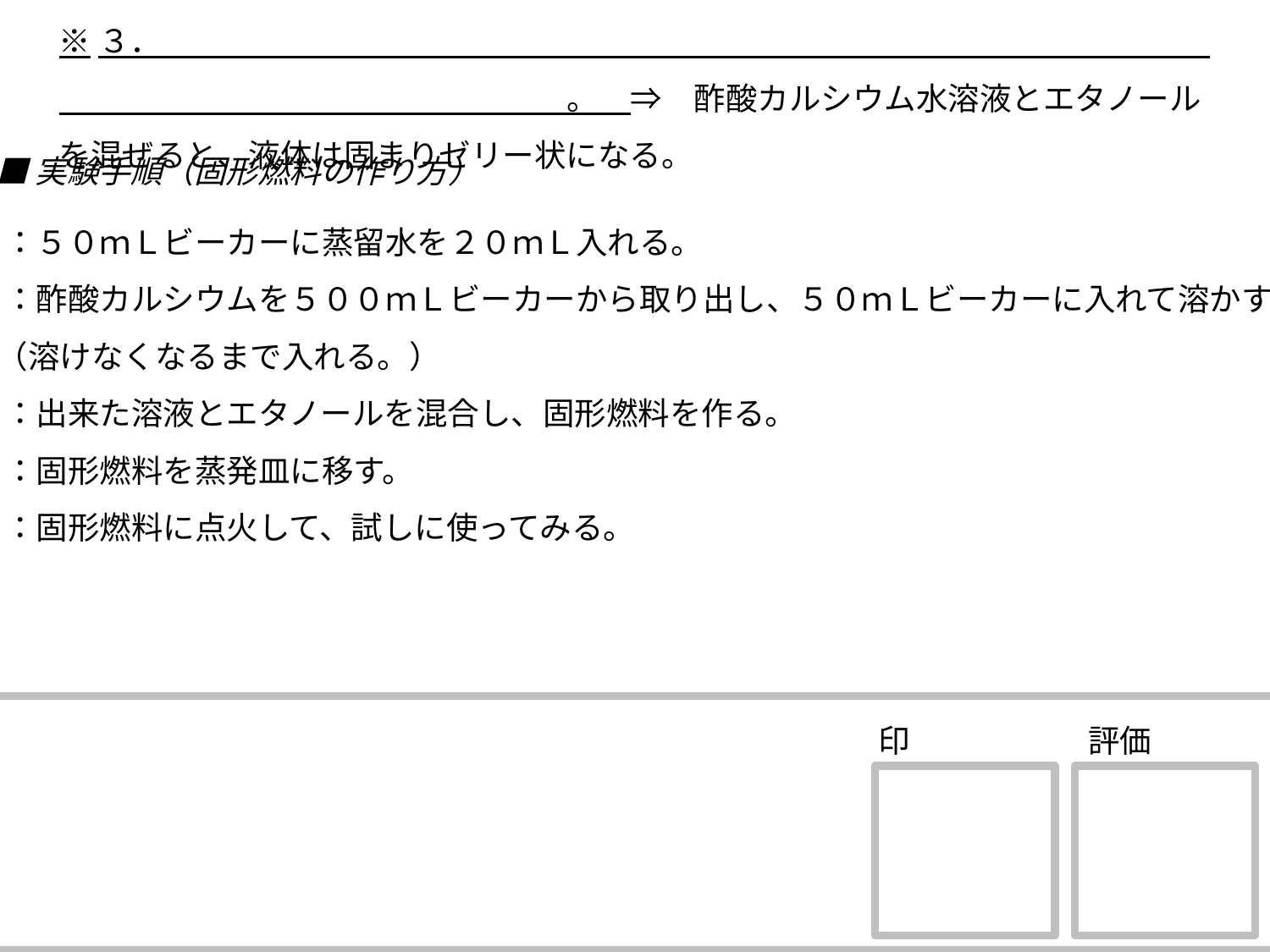

※３．　　　　　　　　　　　　　　　　　　　　　　　　　　　　　　　　　　　　　　　　　　　　　　　　　。　⇒　酢酸カルシウム水溶液とエタノールを混ぜると、液体は固まりゼリー状になる。
■実験手順（固形燃料の作り方）
①：５０ｍＬビーカーに蒸留水を２０ｍＬ入れる。
②：酢酸カルシウムを５００ｍＬビーカーから取り出し、５０ｍＬビーカーに入れて溶かす。
　（溶けなくなるまで入れる。）
③：出来た溶液とエタノールを混合し、固形燃料を作る。
④：固形燃料を蒸発皿に移す。
⑤：固形燃料に点火して、試しに使ってみる。
印
評価